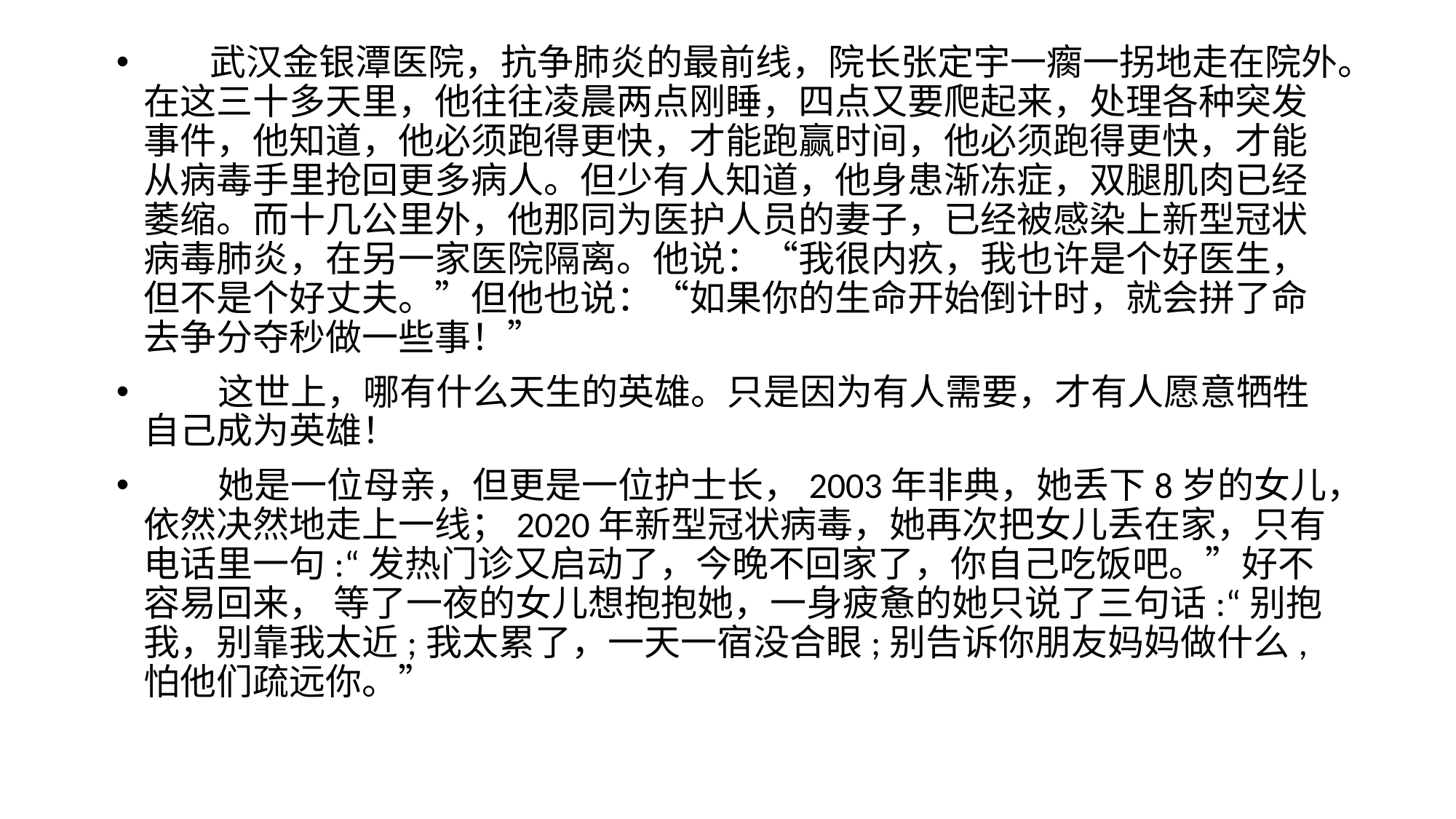

武汉金银潭医院，抗争肺炎的最前线，院长张定宇一瘸一拐地走在院外。在这三十多天里，他往往凌晨两点刚睡，四点又要爬起来，处理各种突发事件，他知道，他必须跑得更快，才能跑赢时间，他必须跑得更快，才能从病毒手里抢回更多病人。但少有人知道，他身患渐冻症，双腿肌肉已经萎缩。而十几公里外，他那同为医护人员的妻子，已经被感染上新型冠状病毒肺炎，在另一家医院隔离。他说：“我很内疚，我也许是个好医生，但不是个好丈夫。”但他也说：“如果你的生命开始倒计时，就会拼了命去争分夺秒做一些事！”
        这世上，哪有什么天生的英雄。只是因为有人需要，才有人愿意牺牲自己成为英雄！
        她是一位母亲，但更是一位护士长，2003年非典，她丢下8岁的女儿，依然决然地走上一线；2020年新型冠状病毒，她再次把女儿丢在家，只有电话里一句:“发热门诊又启动了，今晚不回家了，你自己吃饭吧。”好不容易回来， 等了一夜的女儿想抱抱她，一身疲惫的她只说了三句话:“别抱我，别靠我太近;我太累了，一天一宿没合眼;别告诉你朋友妈妈做什么,怕他们疏远你。”